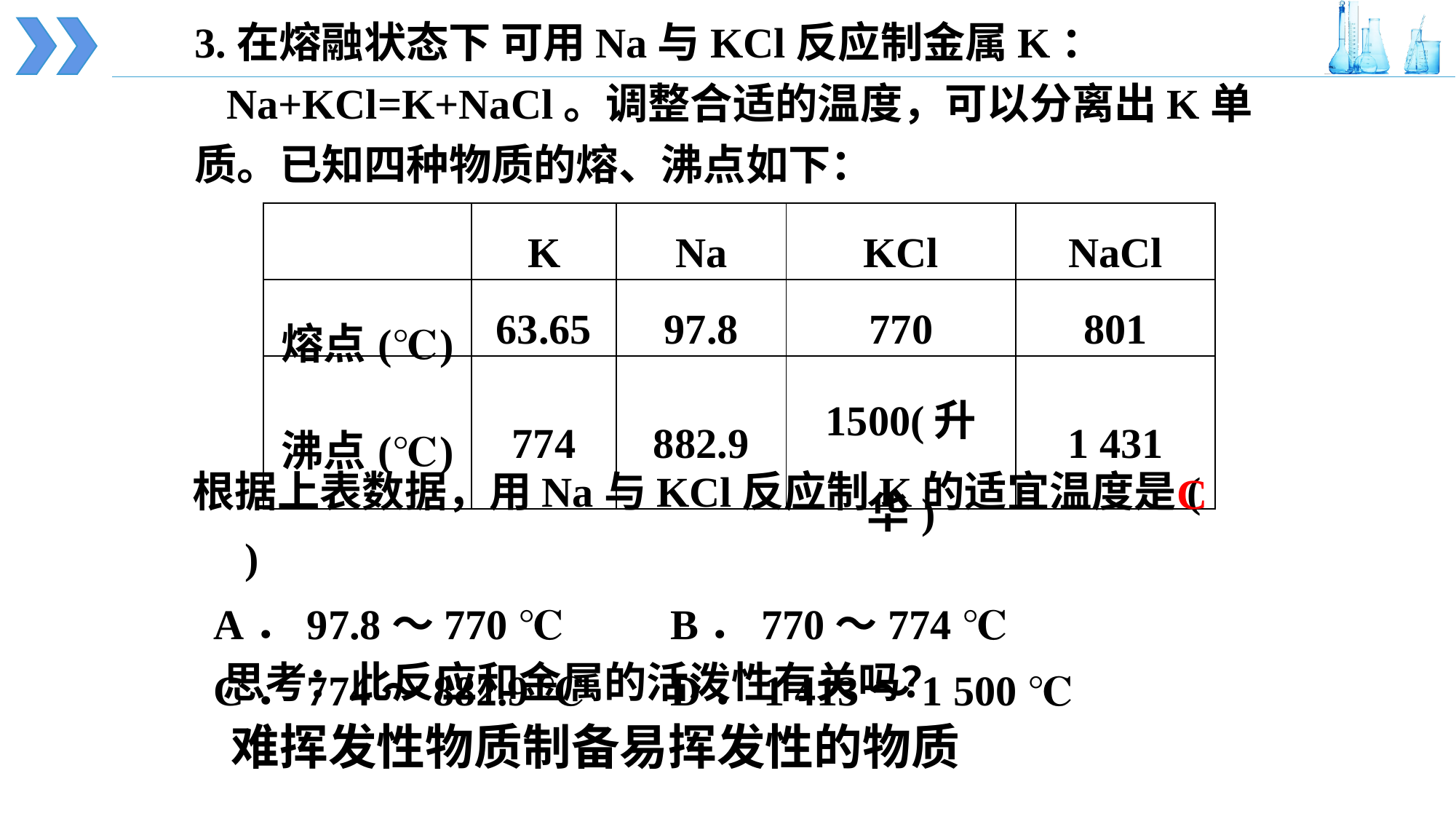

3.在熔融状态下 可用Na与KCl反应制金属K：
   Na+KCl=K+NaCl。调整合适的温度，可以分离出K单质。已知四种物质的熔、沸点如下：
|  | K | Na | KCl | NaCl |
| --- | --- | --- | --- | --- |
| 熔点(℃) | 63.65 | 97.8 | 770 | 801 |
| 沸点(℃) | 774 | 882.9 | 1500(升华) | 1 431 |
根据上表数据，用Na与KCl反应制K的适宜温度是(　　)
  A．97.8～770 ℃  	B．770～774 ℃
  C．774～882.9 ℃  	D．1 413～1 500 ℃
C
思考：此反应和金属的活泼性有关吗？
难挥发性物质制备易挥发性的物质